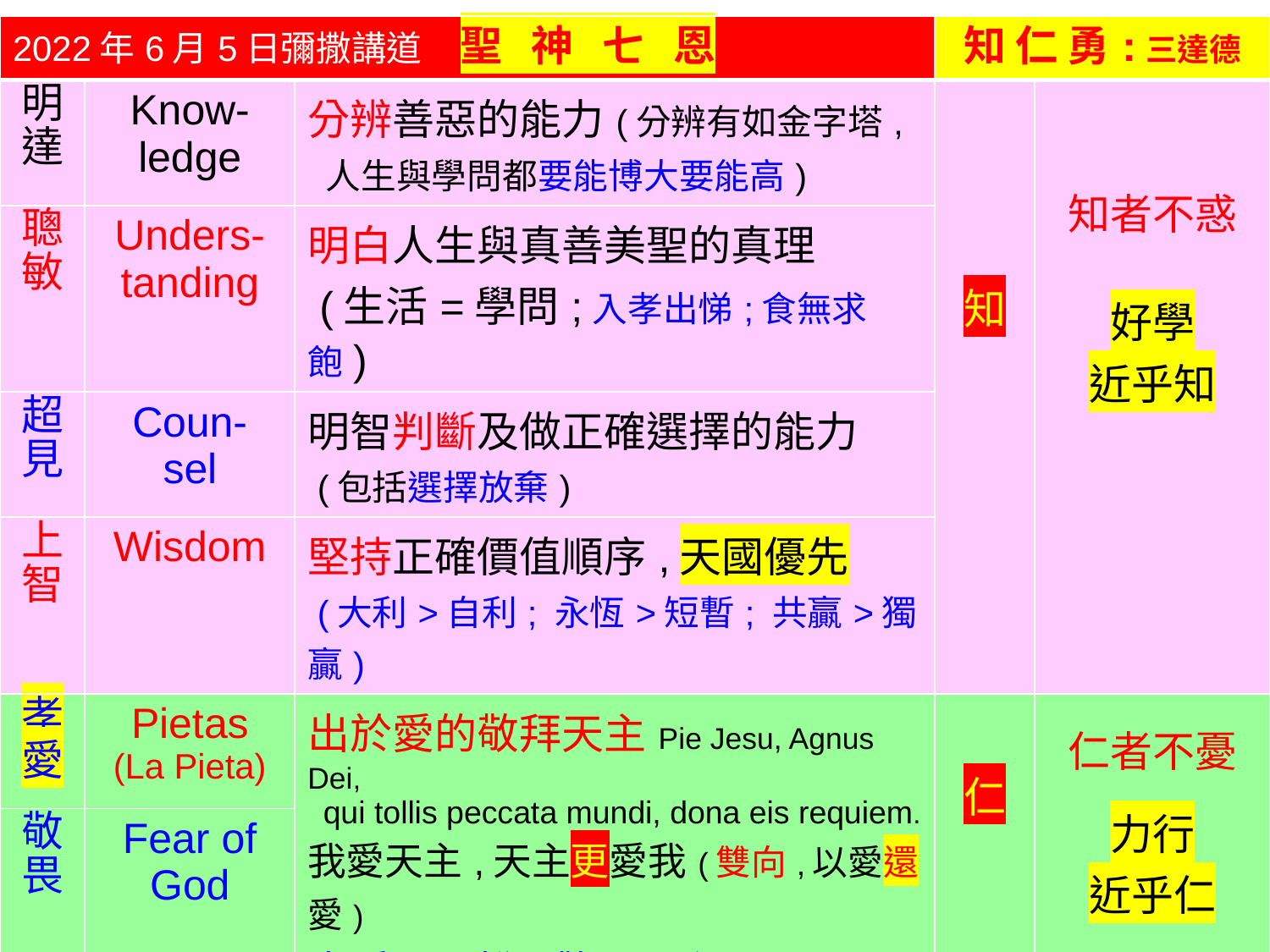

| 2022年6月5日彌撒講道 聖 神 七 恩 |  |  | 知 仁 勇:三達德 |  |
| --- | --- | --- | --- | --- |
| 明達 | Know- ledge | 分辨善惡的能力(分辨有如金字塔, 人生與學問都要能博大要能高) | 知 | 知者不惑 好學 近乎知 |
| 聰敏 | Unders- tanding | 明白人生與真善美聖的真理 (生活=學問;入孝出悌;食無求飽) | 知 |  |
| 超見 | Coun- sel | 明智判斷及做正確選擇的能力 (包括選擇放棄) |  |  |
| 上智 | Wisdom | 堅持正確價值順序,天國優先 (大利>自利; 永恆>短暫; 共贏>獨贏) |  |  |
| 孝愛 | Pietas (La Pieta) | 出於愛的敬拜天主Pie Jesu, Agnus Dei, qui tollis peccata mundi, dona eis requiem. 我愛天主,天主更愛我(雙向,以愛還愛) 由愛而取悅/敬畏天主(高山仰止;慕) | 仁 | 仁者不憂 力行 近乎仁 |
| 敬畏 | Fear of God | 由於愛而取悅天主 |  |  |
| 剛毅 | fortitude | 有毅力去堅持正確的選擇 本為聖朝除弊政,肯將衰朽惜殘年.(韓愈) 欲為天國鞠盡躬,敢將餘熱拼餘年.(徐錦堯) | 勇 | 勇者不懼 知恥 近乎勇 |